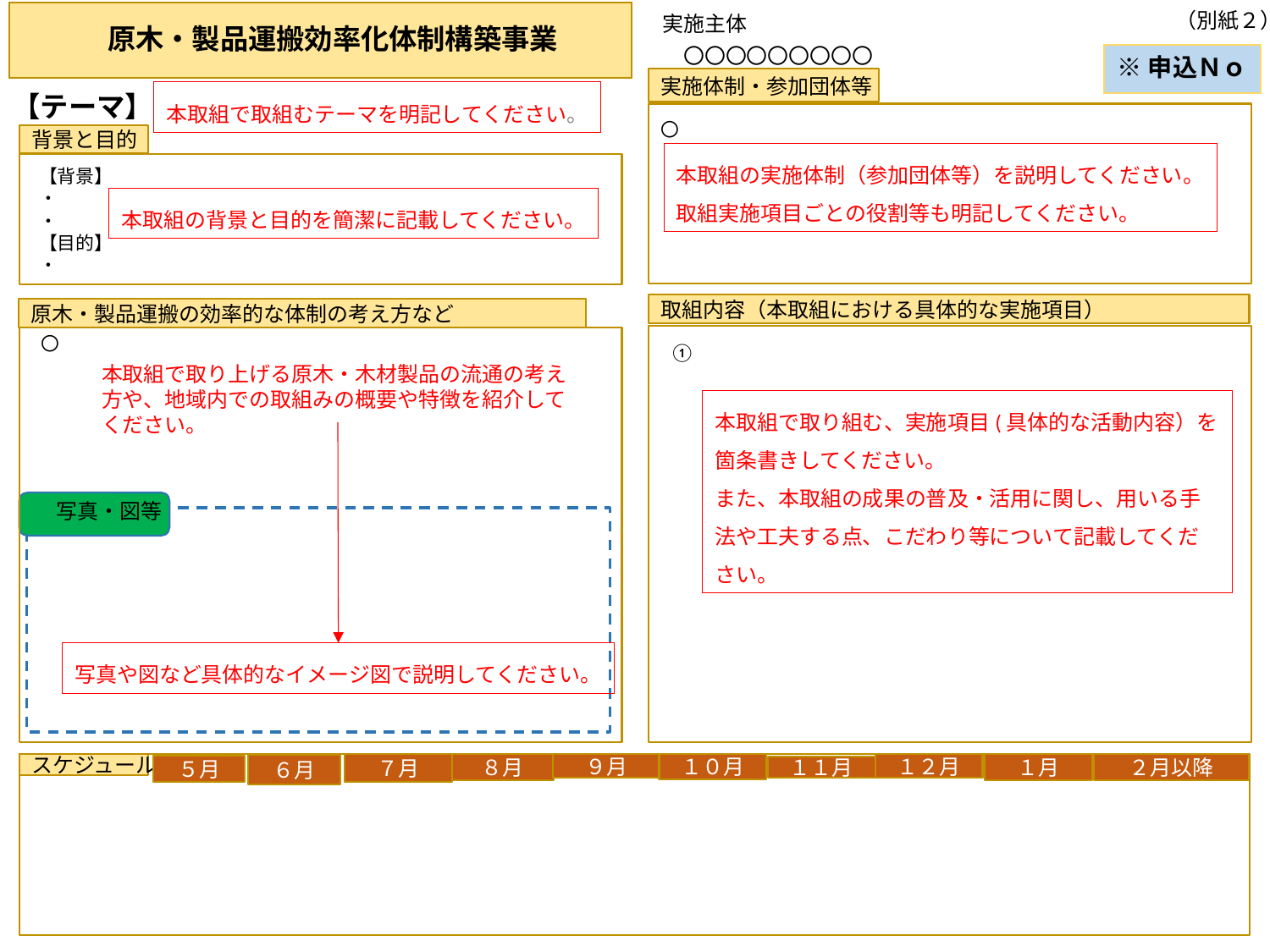

原木・製品運搬効率化体制構築事業
（別紙２）
実施主体
　〇〇〇〇〇〇〇〇〇
※申込Ｎｏ
【テーマ】
実施体制・参加団体等
本取組で取組むテーマを明記してください。

〇

背景と目的
本取組の実施体制（参加団体等）を説明してください。
取組実施項目ごとの役割等も明記してください。

【背景】
・
・
【目的】
・
本取組の背景と目的を簡潔に記載してください。
取組内容（本取組における具体的な実施項目）
原木・製品運搬の効率的な体制の考え方など

〇

①
本取組で取り上げる原木・木材製品の流通の考え方や、地域内での取組みの概要や特徴を紹介してください。
本取組で取り組む、実施項目(具体的な活動内容）を箇条書きしてください。
また、本取組の成果の普及・活用に関し、用いる手法や工夫する点、こだわり等について記載してください。
写真・図等

写真や図など具体的なイメージ図で説明してください。
スケジュール

７月
９月
１０月
１２月
１月
２月以降
８月
６月
５月
１１月